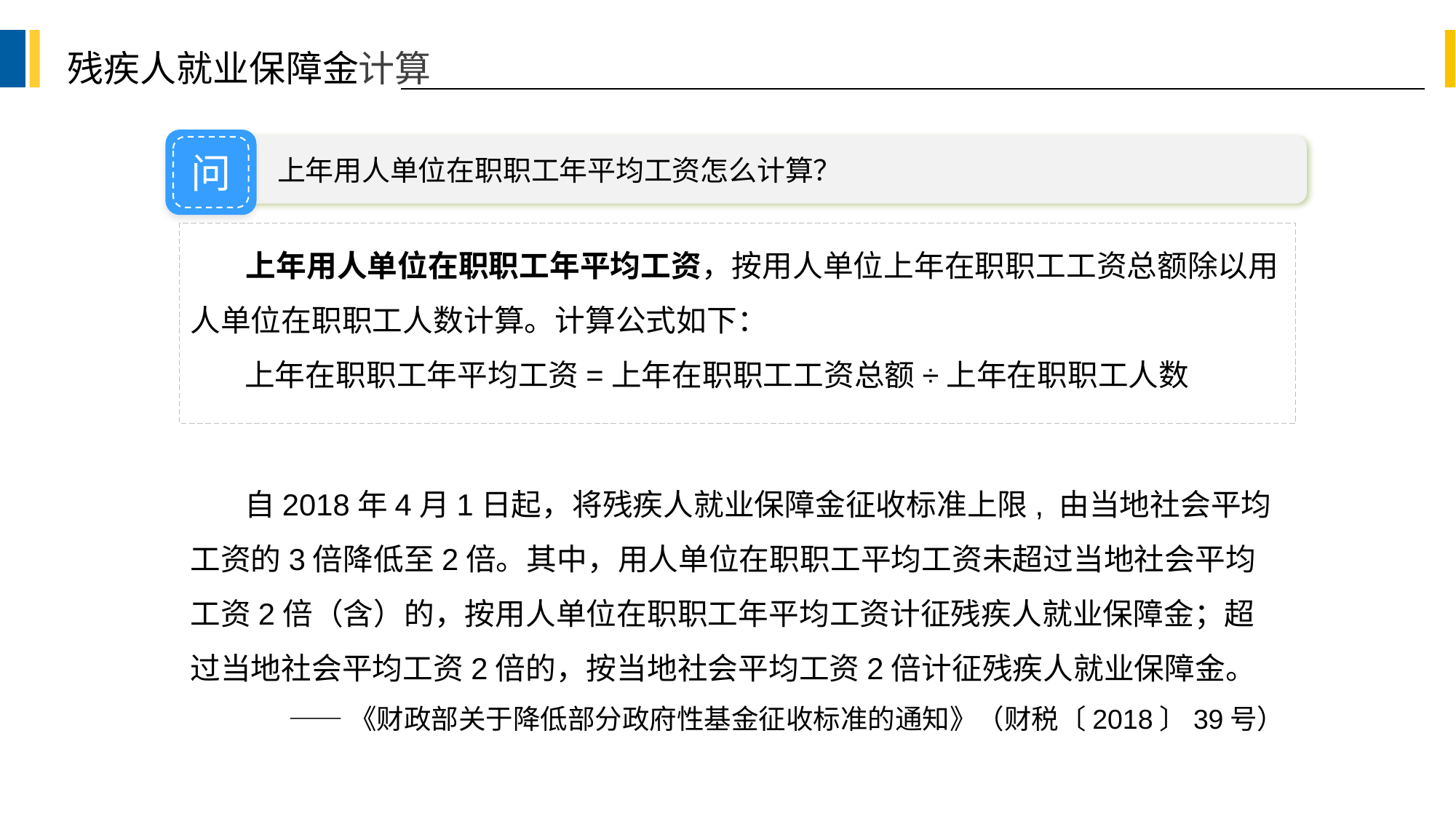

残疾人就业保障金计算

上年用人单位在职职工年平均工资怎么计算？
问
       上年用人单位在职职工年平均工资，按用人单位上年在职职工工资总额除以用人单位在职职工人数计算。计算公式如下：
       上年在职职工年平均工资=上年在职职工工资总额÷上年在职职工人数

       自2018年4月1日起，将残疾人就业保障金征收标准上限, 由当地社会平均工资的3倍降低至2倍。其中，用人单位在职职工平均工资未超过当地社会平均工资2倍（含）的，按用人单位在职职工年平均工资计征残疾人就业保障金；超过当地社会平均工资2倍的，按当地社会平均工资2倍计征残疾人就业保障金。
——《财政部关于降低部分政府性基金征收标准的通知》（财税〔2018〕39号）